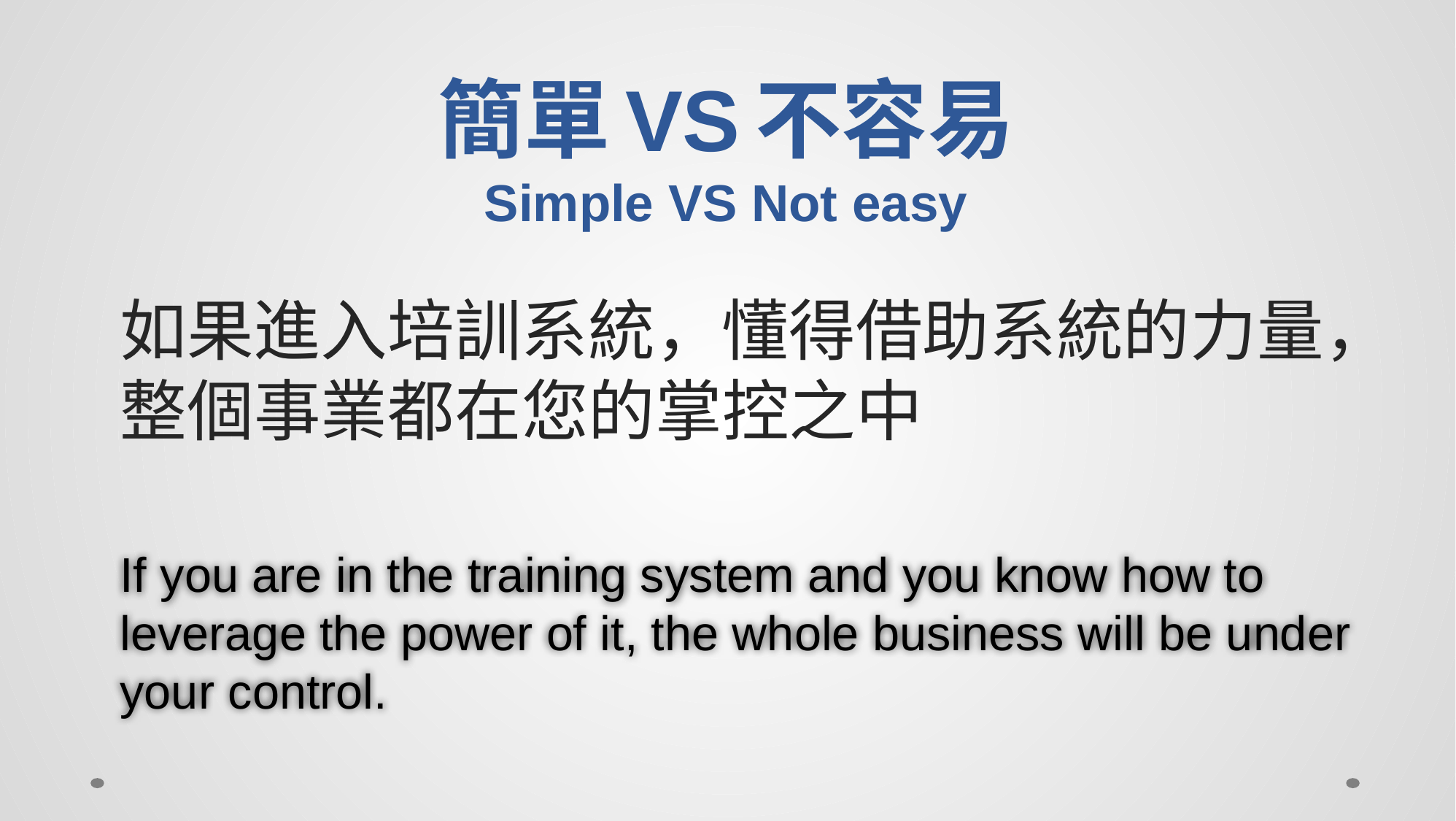

# 簡單VS不容易 Simple VS Not easy
如果進入培訓系統，懂得借助系統的力量，整個事業都在您的掌控之中
If you are in the training system and you know how to leverage the power of it, the whole business will be under your control.